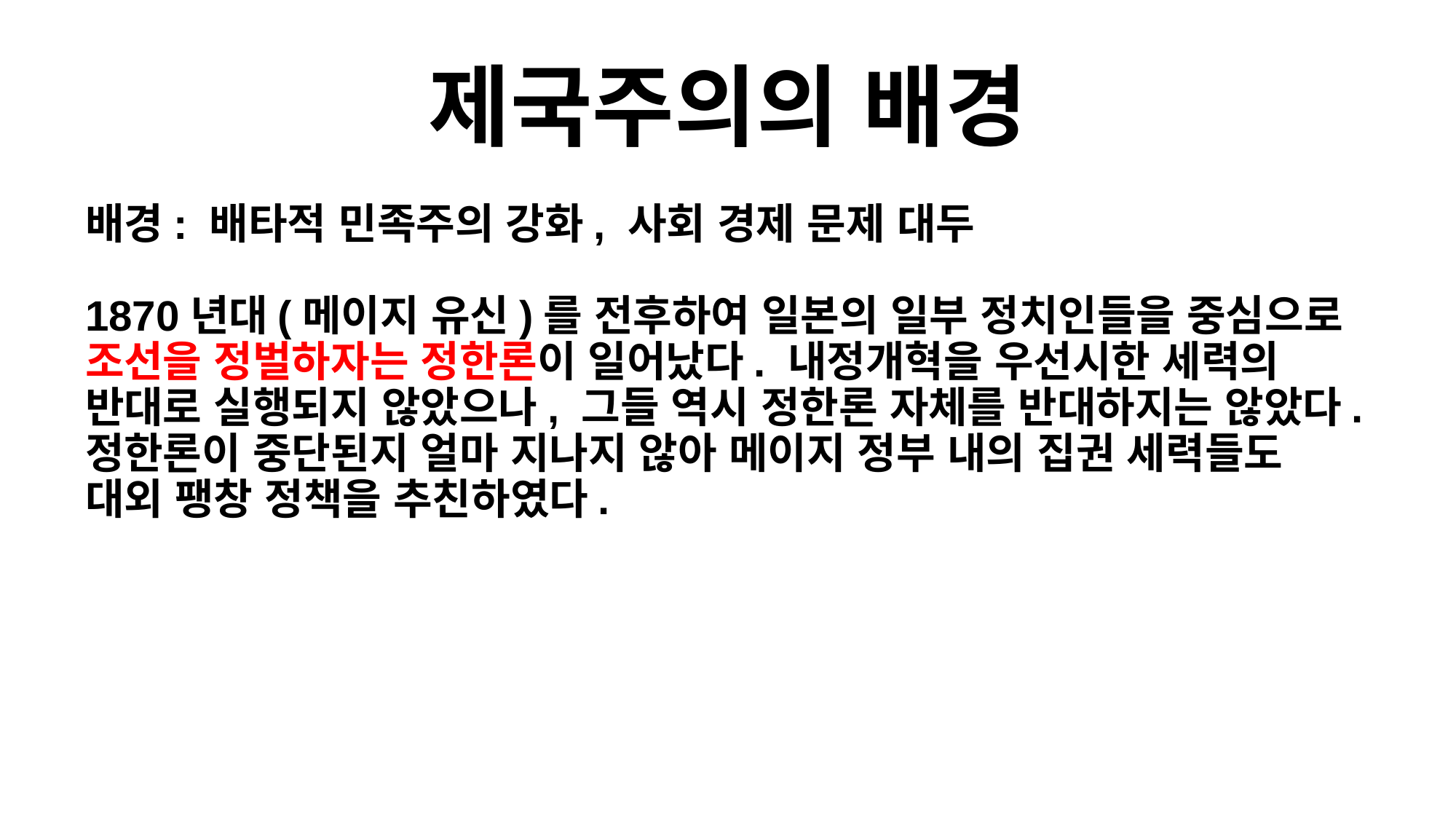

# 제국주의의 배경
배경: 배타적 민족주의 강화, 사회 경제 문제 대두

1870년대(메이지 유신)를 전후하여 일본의 일부 정치인들을 중심으로 조선을 정벌하자는 정한론이 일어났다. 내정개혁을 우선시한 세력의 반대로 실행되지 않았으나, 그들 역시 정한론 자체를 반대하지는 않았다. 정한론이 중단된지 얼마 지나지 않아 메이지 정부 내의 집권 세력들도 대외 팽창 정책을 추친하였다.